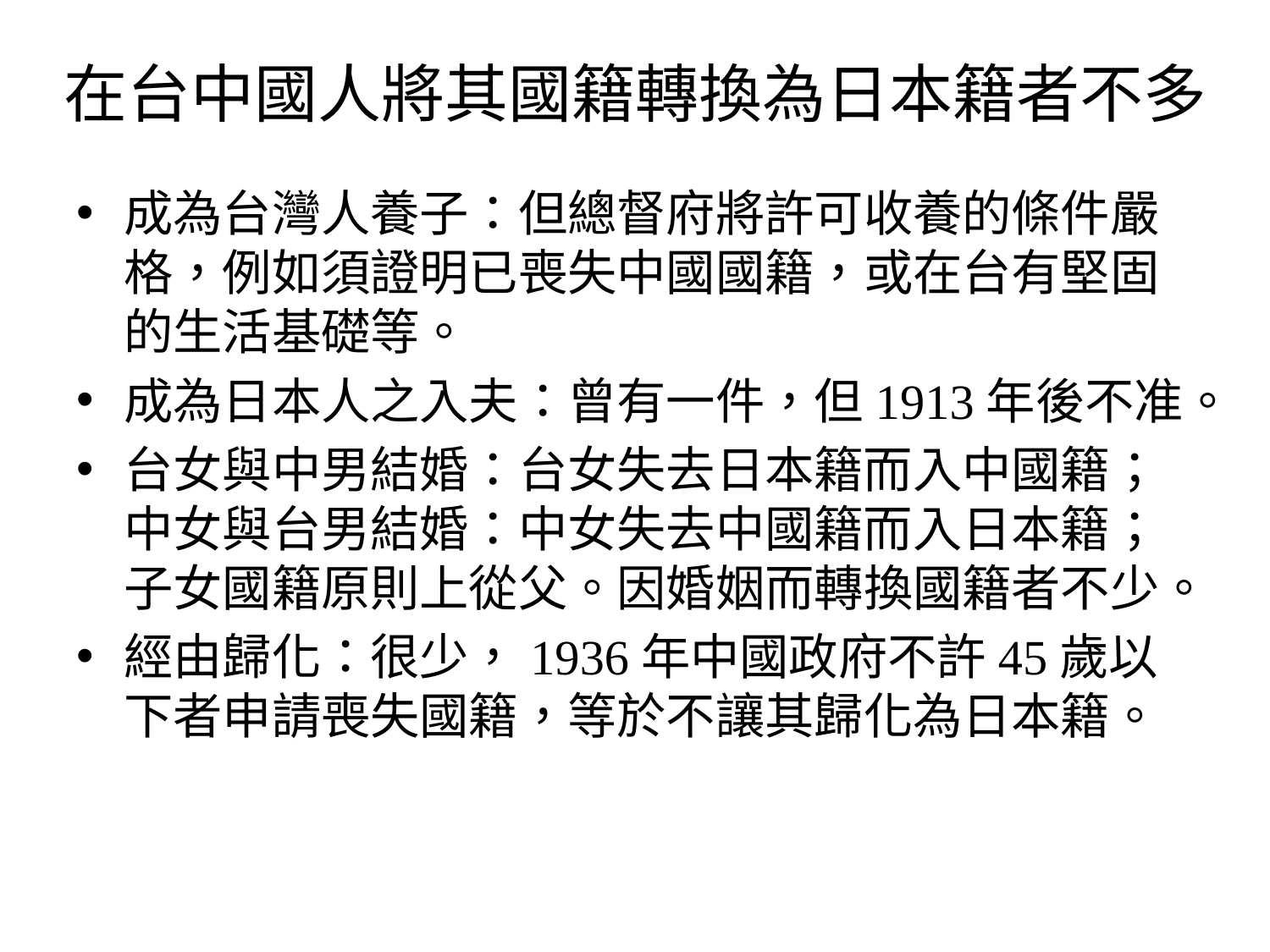

# 在台中國人將其國籍轉換為日本籍者不多
成為台灣人養子：但總督府將許可收養的條件嚴格，例如須證明已喪失中國國籍，或在台有堅固的生活基礎等。
成為日本人之入夫：曾有一件，但1913年後不准。
台女與中男結婚：台女失去日本籍而入中國籍；中女與台男結婚：中女失去中國籍而入日本籍；子女國籍原則上從父。因婚姻而轉換國籍者不少。
經由歸化：很少，1936年中國政府不許45歲以下者申請喪失國籍，等於不讓其歸化為日本籍。